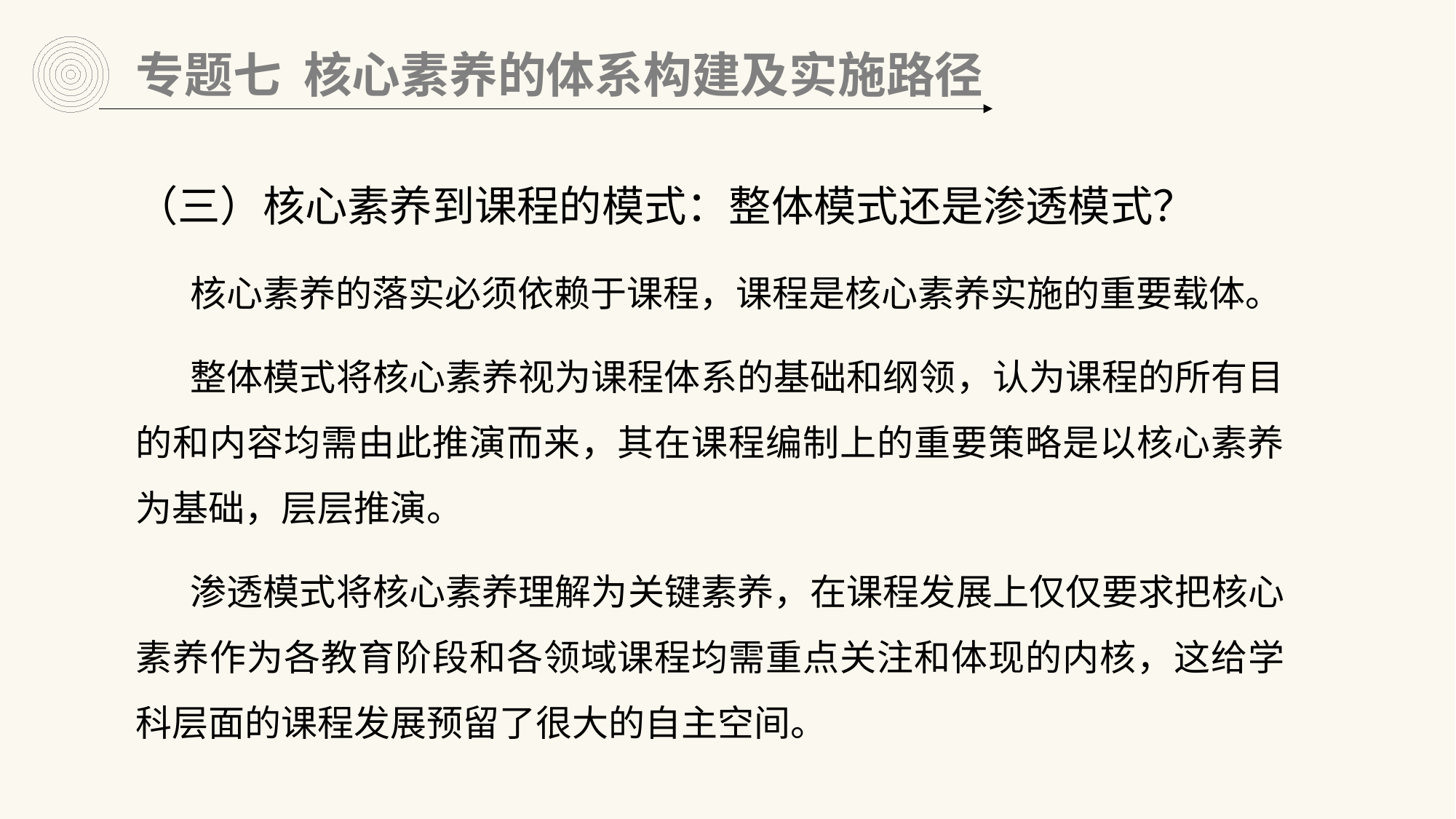

专题七  核心素养的体系构建及实施路径
（三）核心素养到课程的模式：整体模式还是渗透模式？
核心素养的落实必须依赖于课程，课程是核心素养实施的重要载体。
整体模式将核心素养视为课程体系的基础和纲领，认为课程的所有目的和内容均需由此推演而来，其在课程编制上的重要策略是以核心素养为基础，层层推演。
渗透模式将核心素养理解为关键素养，在课程发展上仅仅要求把核心素养作为各教育阶段和各领域课程均需重点关注和体现的内核，这给学科层面的课程发展预留了很大的自主空间。